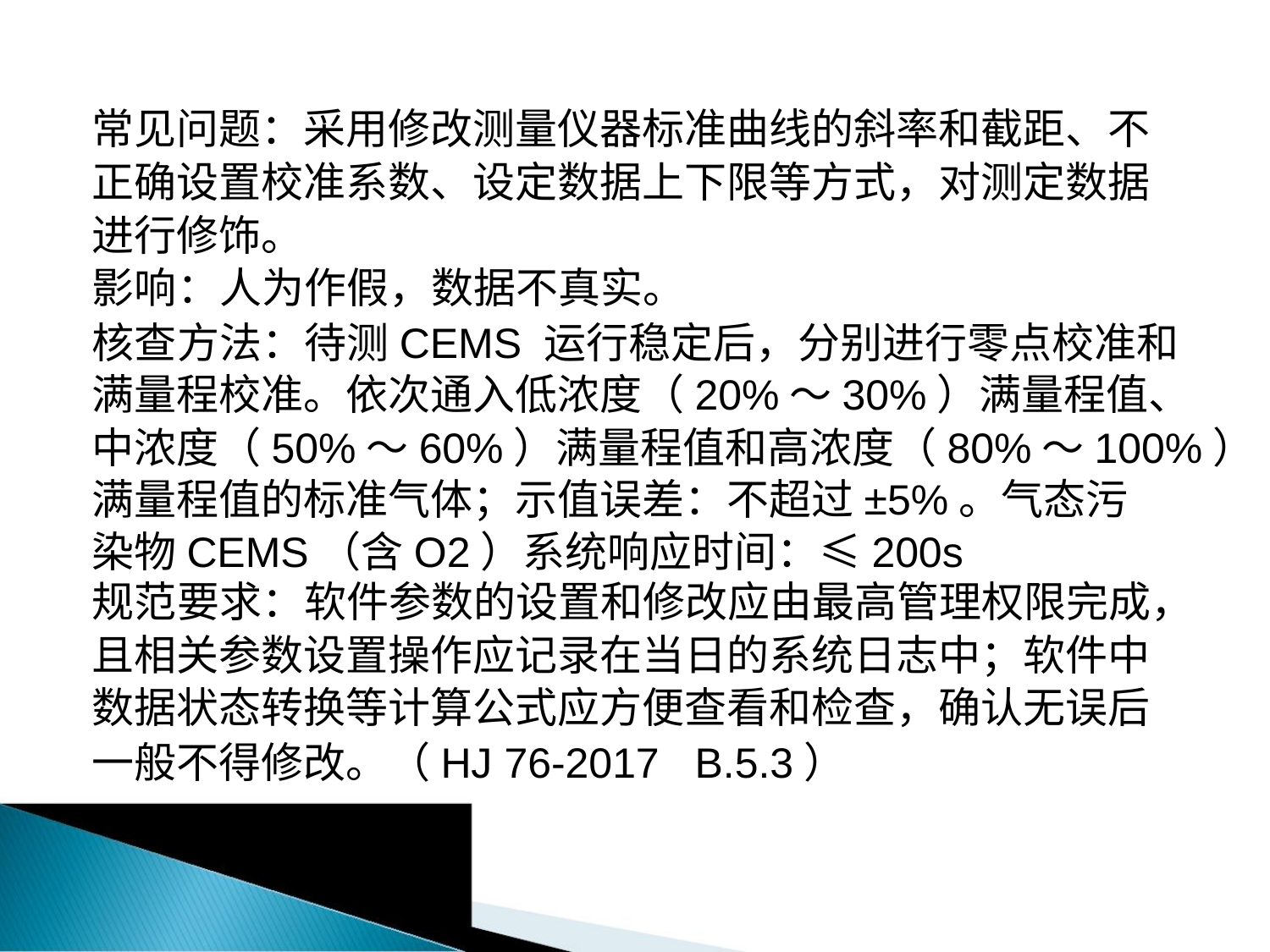

常见问题：采用修改测量仪器标准曲线的斜率和截距、不
正确设置校准系数、设定数据上下限等方式，对测定数据
进行修饰。
影响：人为作假，数据不真实。
核查方法：待测CEMS 运行稳定后，分别进行零点校准和
满量程校准。依次通入低浓度（20%～30%）满量程值、
中浓度（50%～60%）满量程值和高浓度（80%～100%）
满量程值的标准气体；示值误差：不超过±5%。气态污
染物CEMS（含O2）系统响应时间：≤200s
规范要求：软件参数的设置和修改应由最高管理权限完成，
且相关参数设置操作应记录在当日的系统日志中；软件中
数据状态转换等计算公式应方便查看和检查，确认无误后
一般不得修改。（HJ 76-2017 B.5.3）